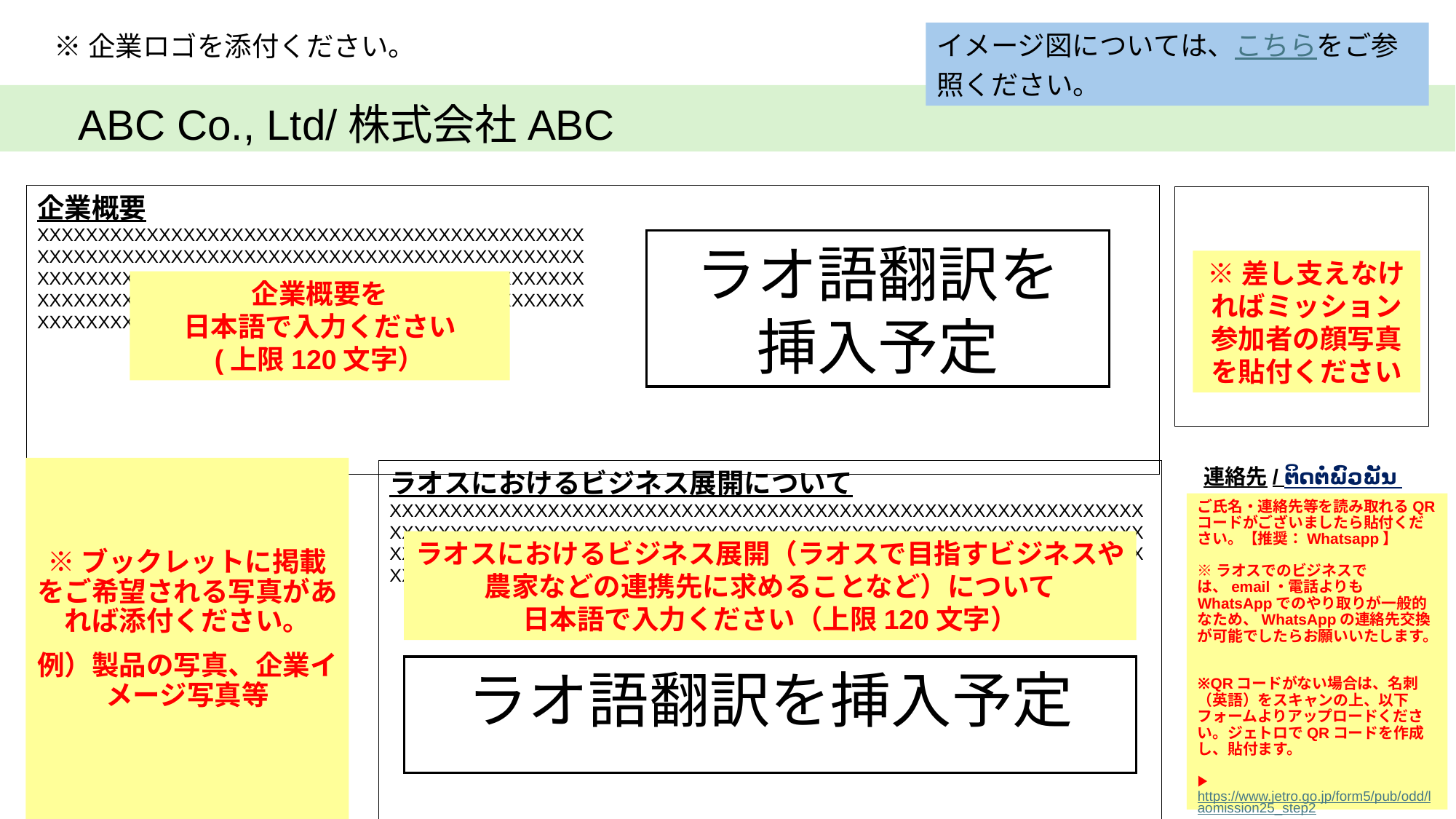

イメージ図については、こちらをご参照ください。
※企業ロゴを添付ください。
　ABC Co., Ltd/株式会社ABC
企業概要
XXXXXXXXXXXXXXXXXXXXXXXXXXXXXXXXXXXXXXXXXXXXXXXXXXXXXXXXXXXXXXXXXXXXXXXXXXXXXXXXXXXXXXXXXXXXXXXXXXXXXXXXXXXXXXXXXXXXXXXXXXXXXXXXXXXXXXXXXXXXXXXXXXXXXXXXXXXXXXXXXXXXXXXXXXXXXXXXXXXXXXXXXXXX

ラオ語翻訳を
挿入予定
※差し支えなければミッション
参加者の顔写真を貼付ください
企業概要を
日本語で入力ください
(上限120文字）

※ブックレットに掲載をご希望される写真があれば添付ください。
例）製品の写真、企業イメージ写真等

連絡先/ ຕິດຕໍ່ພົວພັນ
ラオスにおけるビジネス展開について
XXXXXXXXXXXXXXXXXXXXXXXXXXXXXXXXXXXXXXXXXXXXXXXXXXXXXXXXXXXXXXXXXXXXXXXXXXXXXXXXXXXXXXXXXXXXXXXXXXXXXXXXXXXXXXXXXXXXXXXXXXXXXXXXXXXXXXXXXXXXXXXXXXXXXXXXXXXXXXXXXXXXXXXXXXXXXXXXXXXXXXXXXXXXXXXXXXXXXXXX

ご氏名・連絡先等を読み取れるQRコードがございましたら貼付ください。【推奨：Whatsapp】
※ラオスでのビジネスでは、email・電話よりもWhatsAppでのやり取りが一般的なため、WhatsAppの連絡先交換が可能でしたらお願いいたします。
※QRコードがない場合は、名刺（英語）をスキャンの上、以下フォームよりアップロードください。ジェトロでQRコードを作成し、貼付ます。
▶https://www.jetro.go.jp/form5/pub/odd/laomission25_step2
ラオスにおけるビジネス展開（ラオスで目指すビジネスや農家などの連携先に求めることなど）について
日本語で入力ください（上限120文字）
ラオ語翻訳を挿入予定